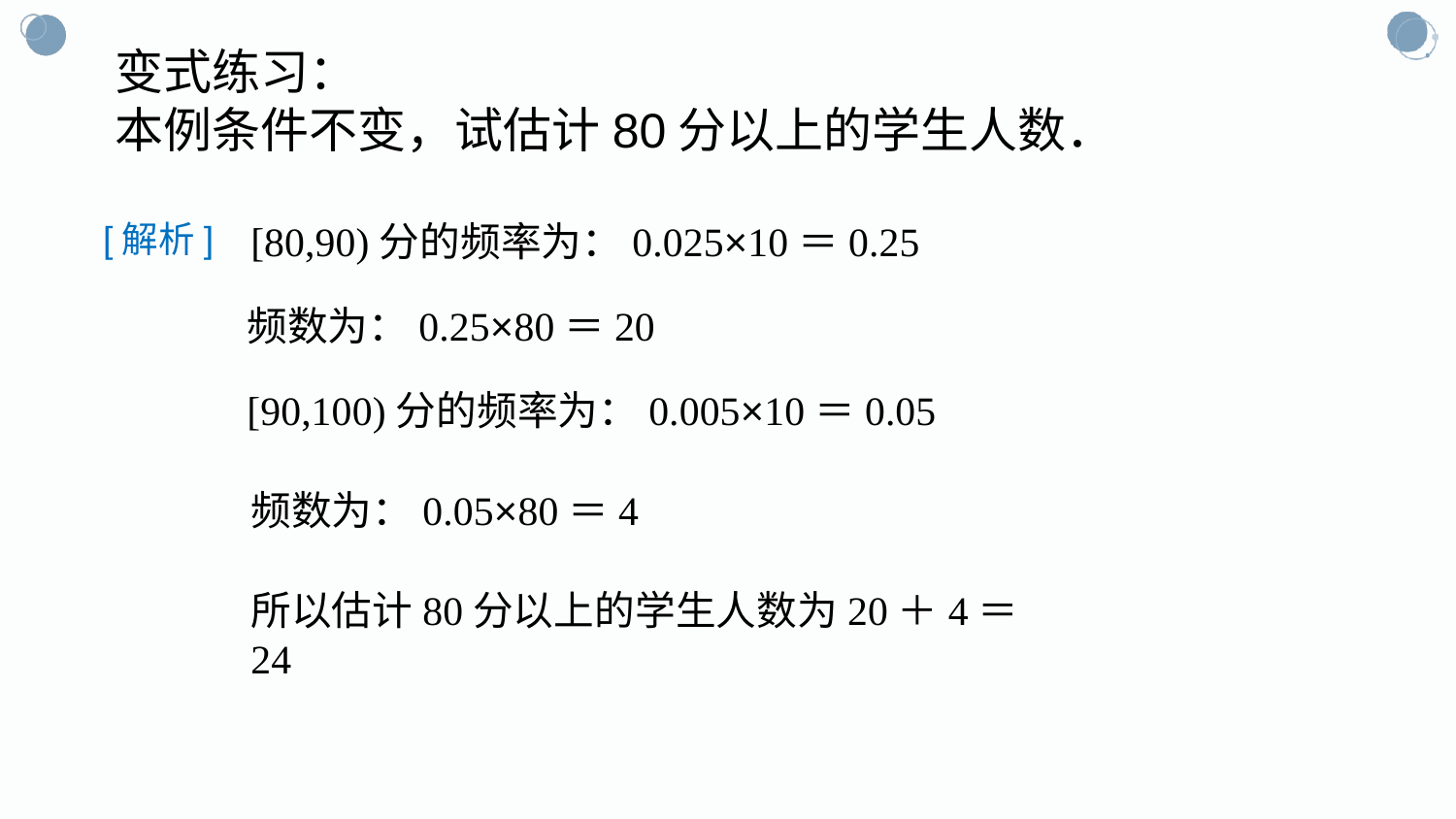

变式练习：
本例条件不变，试估计80分以上的学生人数．
[解析]
[80,90)分的频率为：0.025×10＝0.25
频数为：0.25×80＝20
[90,100)分的频率为：0.005×10＝0.05
频数为：0.05×80＝4
所以估计80分以上的学生人数为20＋4＝24